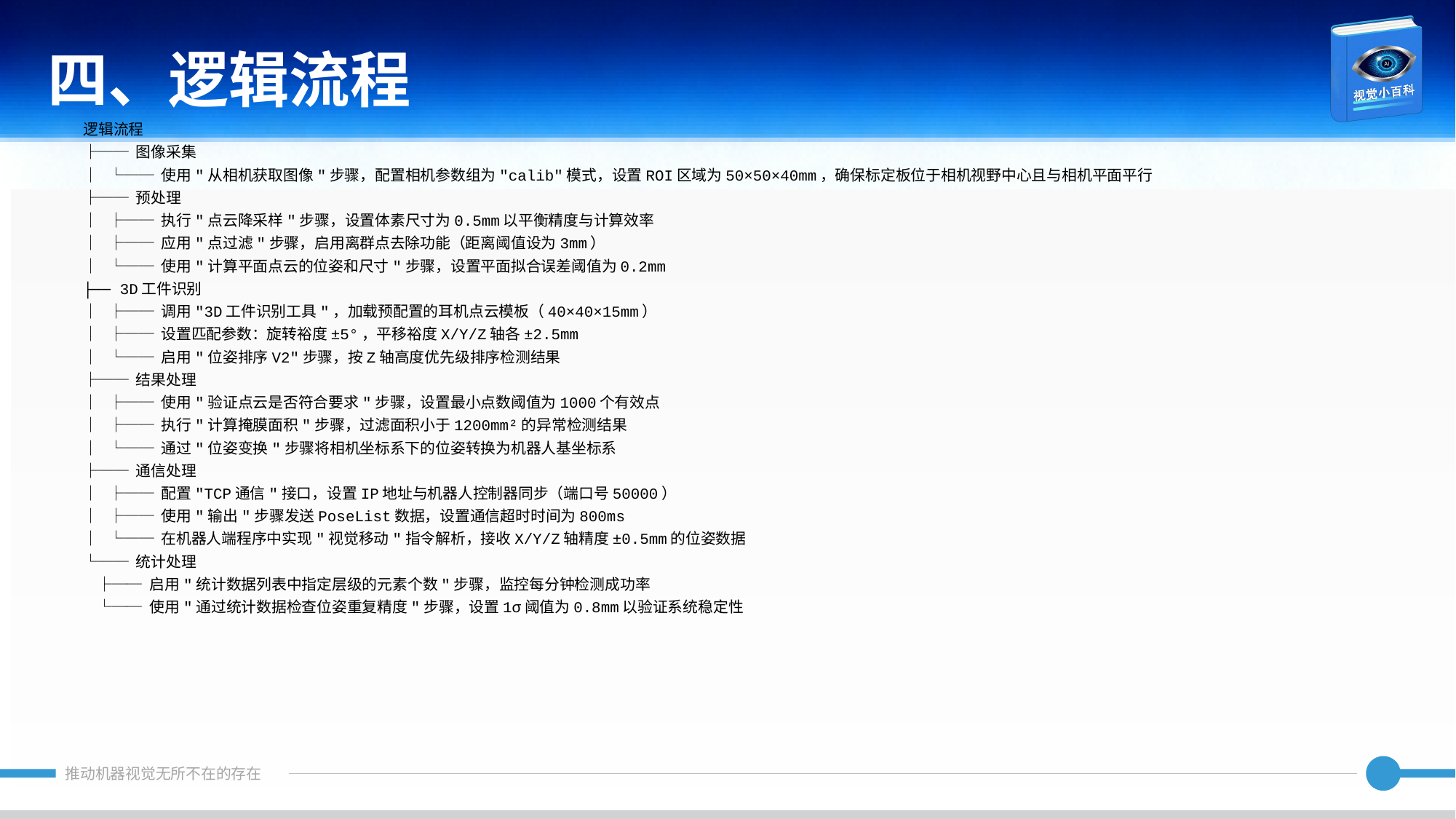

四、逻辑流程

逻辑流程
├── 图像采集
│   └── 使用"从相机获取图像"步骤，配置相机参数组为"calib"模式，设置ROI区域为50×50×40mm，确保标定板位于相机视野中心且与相机平面平行
├── 预处理
│   ├── 执行"点云降采样"步骤，设置体素尺寸为0.5mm以平衡精度与计算效率
│   ├── 应用"点过滤"步骤，启用离群点去除功能（距离阈值设为3mm）
│   └── 使用"计算平面点云的位姿和尺寸"步骤，设置平面拟合误差阈值为0.2mm
├── 3D工件识别
│   ├── 调用"3D工件识别工具"，加载预配置的耳机点云模板（40×40×15mm）
│   ├── 设置匹配参数：旋转裕度±5°，平移裕度X/Y/Z轴各±2.5mm
│   └── 启用"位姿排序V2"步骤，按Z轴高度优先级排序检测结果
├── 结果处理
│   ├── 使用"验证点云是否符合要求"步骤，设置最小点数阈值为1000个有效点
│   ├── 执行"计算掩膜面积"步骤，过滤面积小于1200mm²的异常检测结果
│   └── 通过"位姿变换"步骤将相机坐标系下的位姿转换为机器人基坐标系
├── 通信处理
│   ├── 配置"TCP通信"接口，设置IP地址与机器人控制器同步（端口号50000）
│   ├── 使用"输出"步骤发送PoseList数据，设置通信超时时间为800ms
│   └── 在机器人端程序中实现"视觉移动"指令解析，接收X/Y/Z轴精度±0.5mm的位姿数据
└── 统计处理
    ├── 启用"统计数据列表中指定层级的元素个数"步骤，监控每分钟检测成功率
    └── 使用"通过统计数据检查位姿重复精度"步骤，设置1σ阈值为0.8mm以验证系统稳定性
9